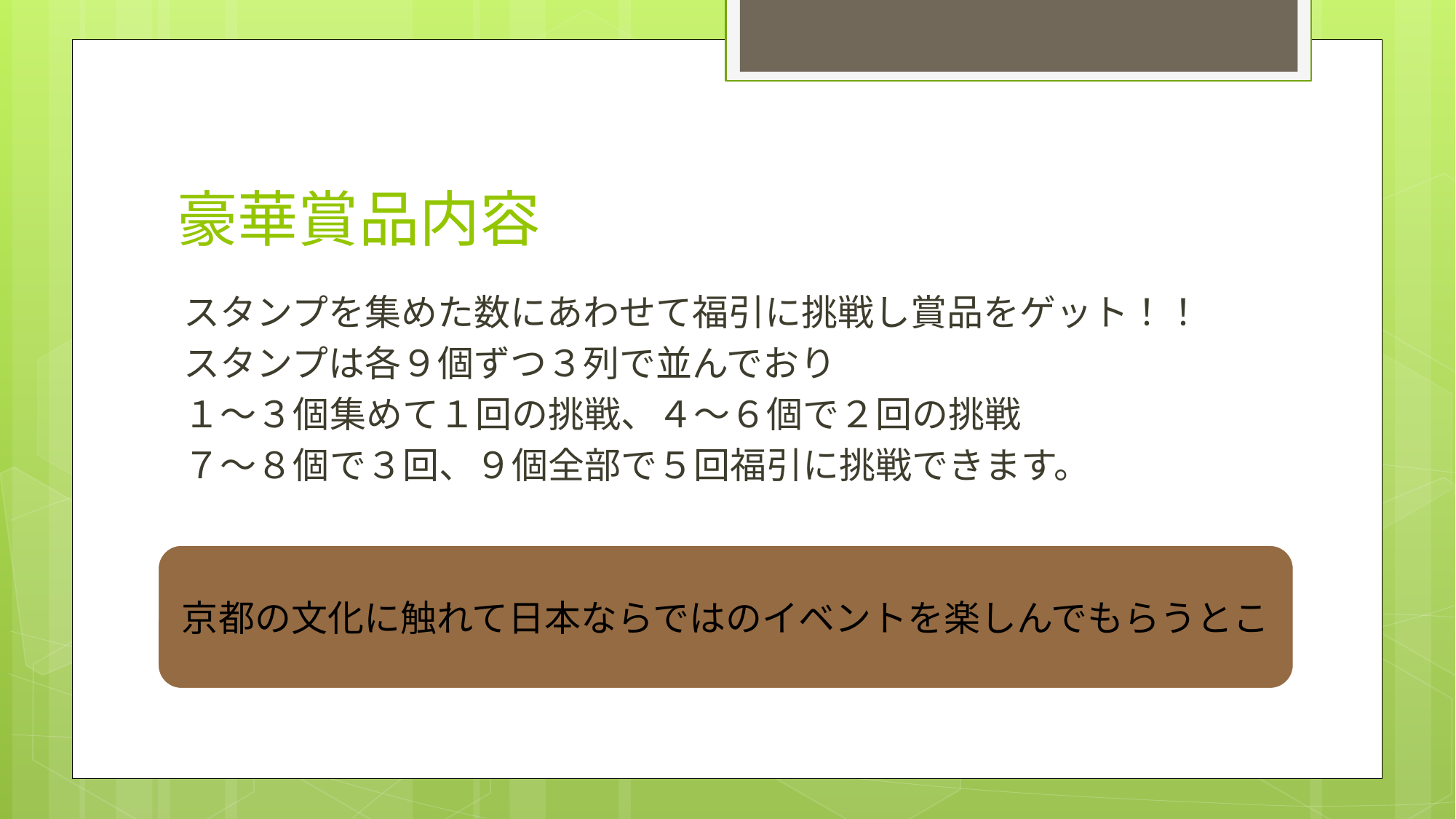

# 豪華賞品内容
スタンプを集めた数にあわせて福引に挑戦し賞品をゲット！！
スタンプは各９個ずつ３列で並んでおり
１～３個集めて１回の挑戦、４～６個で２回の挑戦
７～８個で３回、９個全部で５回福引に挑戦できます。

京都の文化に触れて日本ならではのイベントを楽しんでもらうとこ